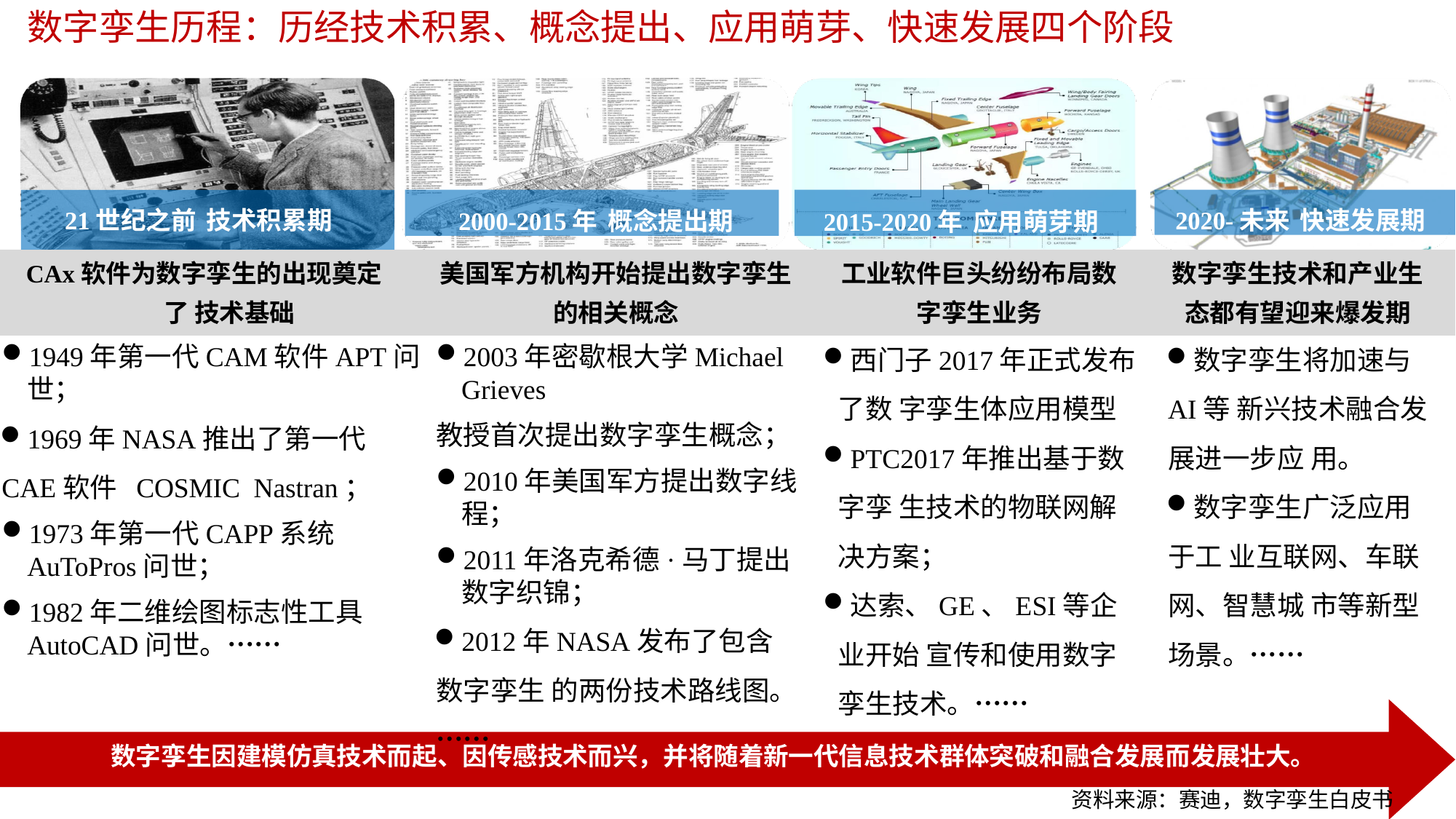

# 数字孪生历程：历经技术积累、概念提出、应用萌芽、快速发展四个阶段

2000-2015年 概念提出期
2015-2020年 应用萌芽期
2020-未来 快速发展期

21世纪之前 技术积累期
工业软件巨头纷纷布局数 字孪生业务
数字孪生技术和产业生 态都有望迎来爆发期
美国军方机构开始提出数字孪生 的相关概念
CAx软件为数字孪生的出现奠定了 技术基础

西门子2017年正式发布了数 字孪生体应用模型
PTC2017年推出基于数字孪 生技术的物联网解决方案；
达索、GE、ESI等企业开始 宣传和使用数字孪生技术。……
数字孪生将加速与AI等 新兴技术融合发展进一步应 用。
数字孪生广泛应用于工 业互联网、车联网、智慧城 市等新型场景。……
2003年密歇根大学Michael Grieves
教授首次提出数字孪生概念；
2010年美国军方提出数字线程；
2011年洛克希德·马丁提出数字织锦；
2012年NASA发布了包含数字孪生 的两份技术路线图。……
1949年第一代CAM软件APT问世；
1969年NASA推出了第一代CAE软件  COSMIC Nastran；
1973年第一代CAPP系统AuToPros问世；
1982年二维绘图标志性工具AutoCAD问世。……

数字孪生因建模仿真技术而起、因传感技术而兴，并将随着新一代信息技术群体突破和融合发展而发展壮大。
资料来源：赛迪，数字孪生白皮书